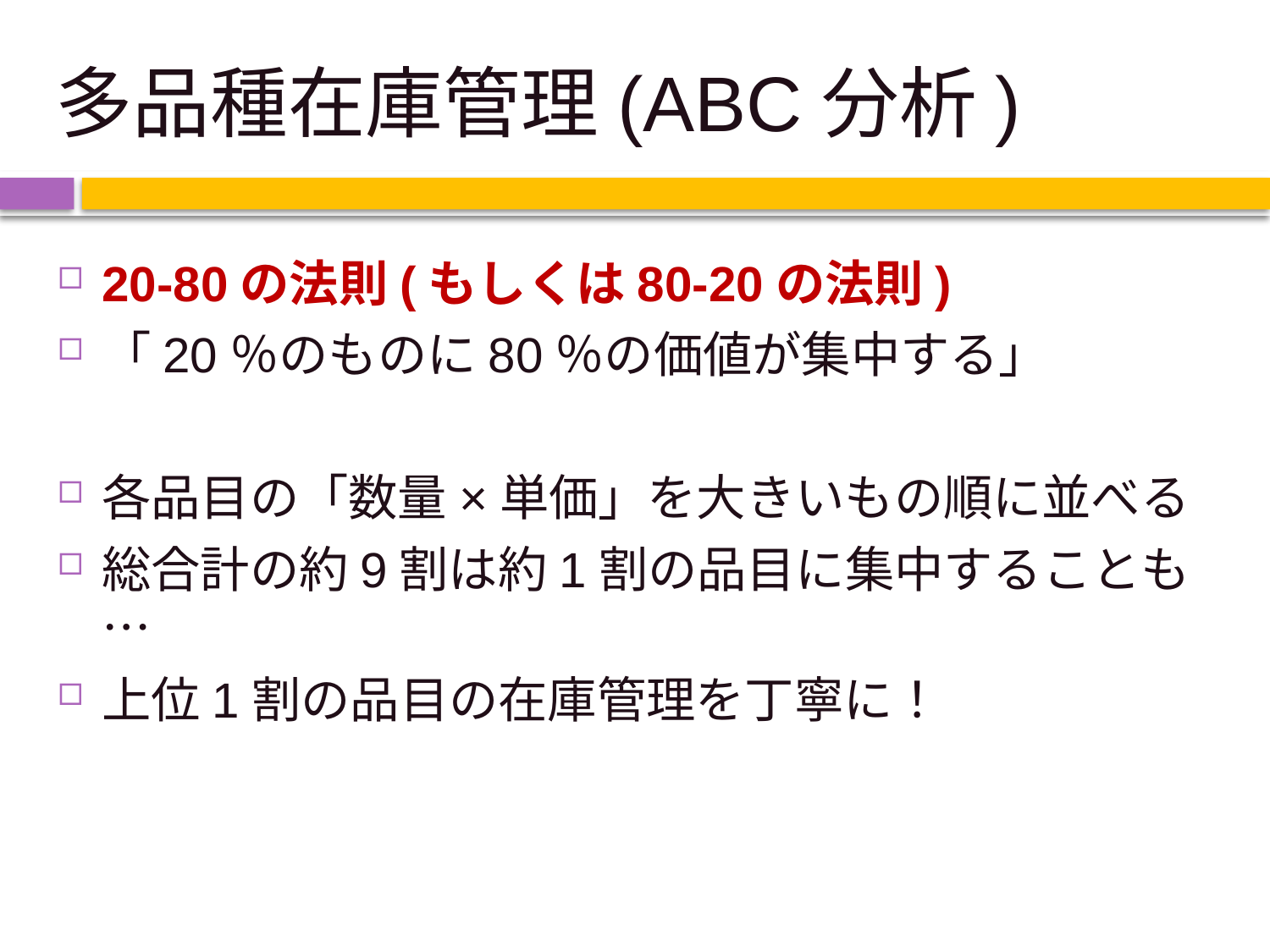

# 多品種在庫管理(ABC分析)
20-80の法則(もしくは80-20の法則)
「20％のものに80％の価値が集中する」

各品目の「数量×単価」を大きいもの順に並べる
総合計の約9割は約1割の品目に集中することも…
上位1割の品目の在庫管理を丁寧に！